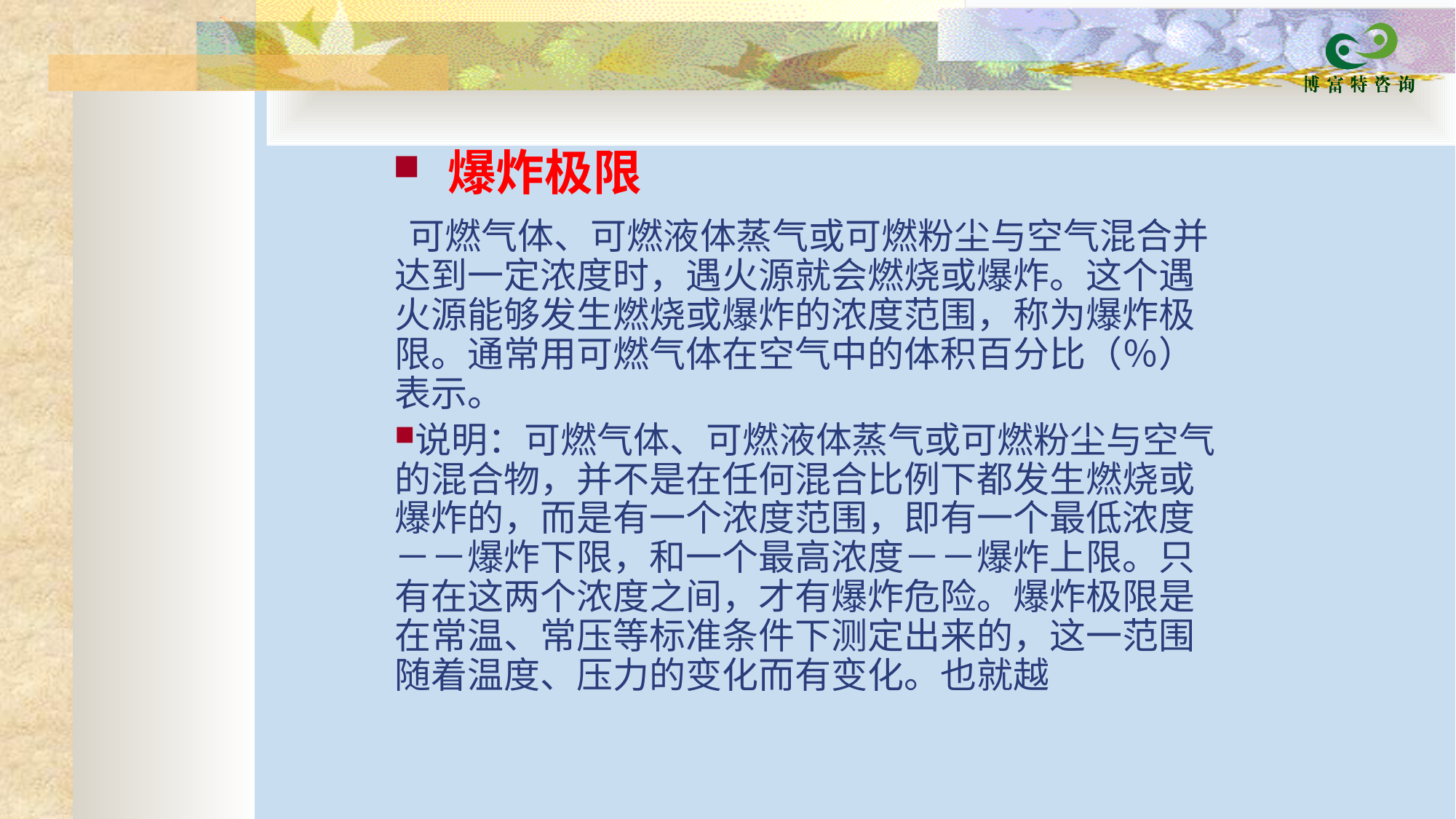

爆炸极限
 可燃气体、可燃液体蒸气或可燃粉尘与空气混合并达到一定浓度时，遇火源就会燃烧或爆炸。这个遇火源能够发生燃烧或爆炸的浓度范围，称为爆炸极限。通常用可燃气体在空气中的体积百分比（％）表示。
说明：可燃气体、可燃液体蒸气或可燃粉尘与空气的混合物，并不是在任何混合比例下都发生燃烧或爆炸的，而是有一个浓度范围，即有一个最低浓度－－爆炸下限，和一个最高浓度－－爆炸上限。只有在这两个浓度之间，才有爆炸危险。爆炸极限是在常温、常压等标准条件下测定出来的，这一范围随着温度、压力的变化而有变化。也就越